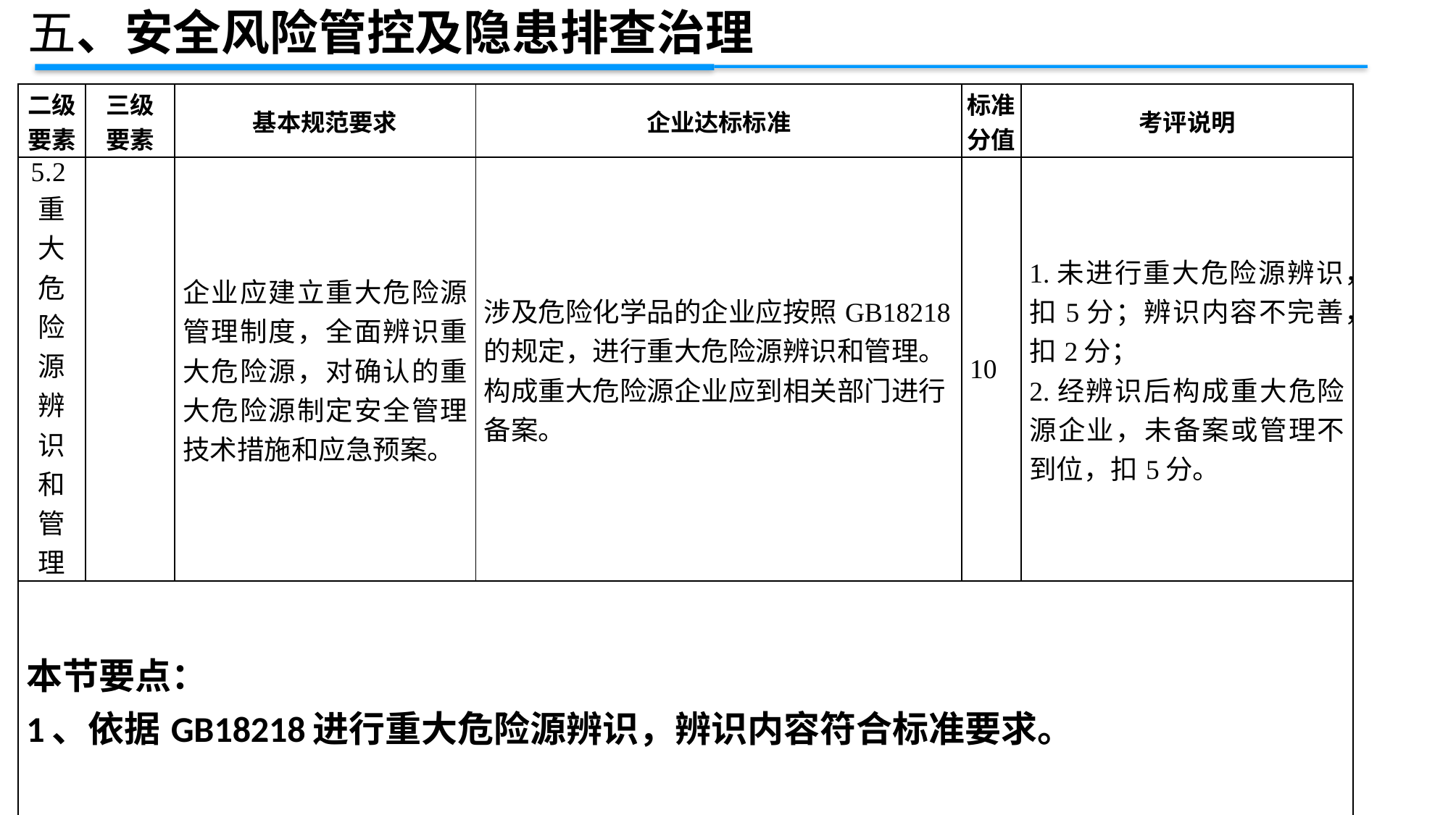

五、安全风险管控及隐患排查治理

| 二级 要素 | 三级 要素 | 基本规范要求 | 企业达标标准 | 标准 分值 | 考评说明 |
| --- | --- | --- | --- | --- | --- |
| 5.2重大危险源辨识和管理 |  | 企业应建立重大危险源管理制度，全面辨识重大危险源，对确认的重大危险源制定安全管理技术措施和应急预案。 | 涉及危险化学品的企业应按照GB18218的规定，进行重大危险源辨识和管理。构成重大危险源企业应到相关部门进行备案。 | 10 | 1.未进行重大危险源辨识，扣5分；辨识内容不完善，扣2分； 2.经辨识后构成重大危险源企业，未备案或管理不到位，扣5分。 |
| 本节要点： 1、依据GB18218进行重大危险源辨识，辨识内容符合标准要求。 |  |  |  |  |  |